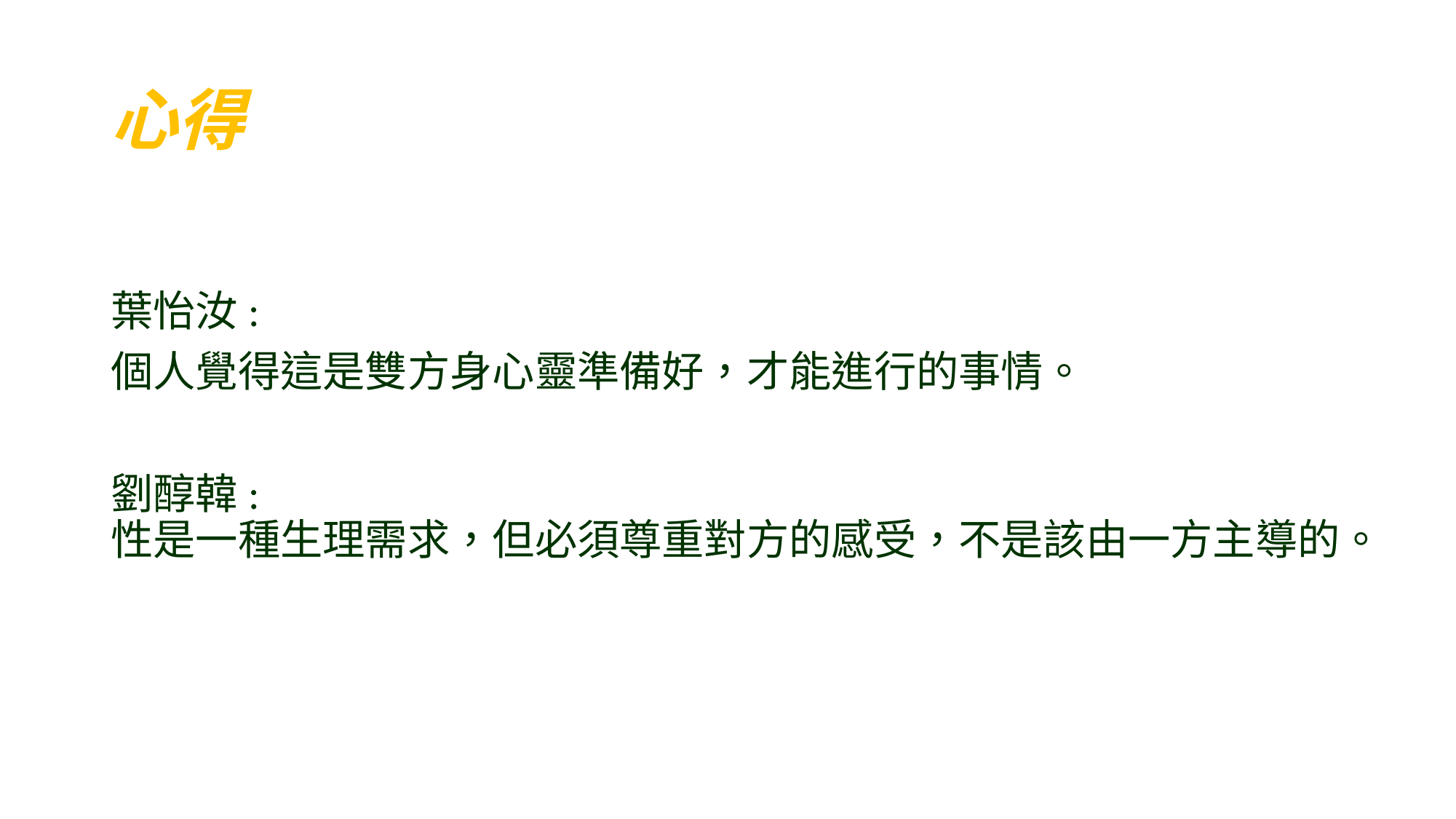

# 心得

葉怡汝:
個人覺得這是雙方身心靈準備好，才能進行的事情。

劉醇韓:
性是一種生理需求，但必須尊重對方的感受，不是該由一方主導的。